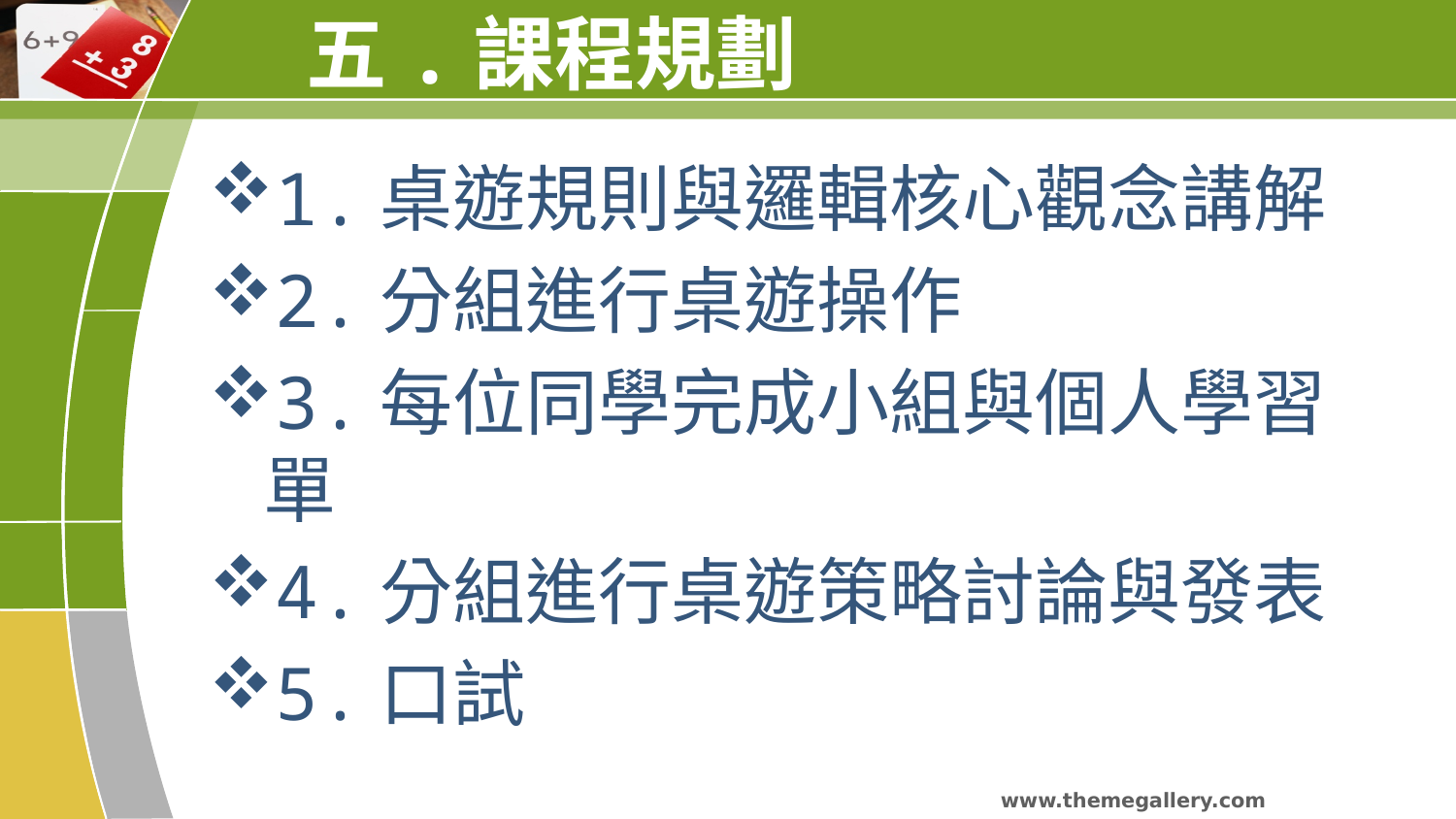

# 五.課程規劃
1.桌遊規則與邏輯核心觀念講解
2.分組進行桌遊操作
3.每位同學完成小組與個人學習單
4.分組進行桌遊策略討論與發表
5.口試

www.themegallery.com